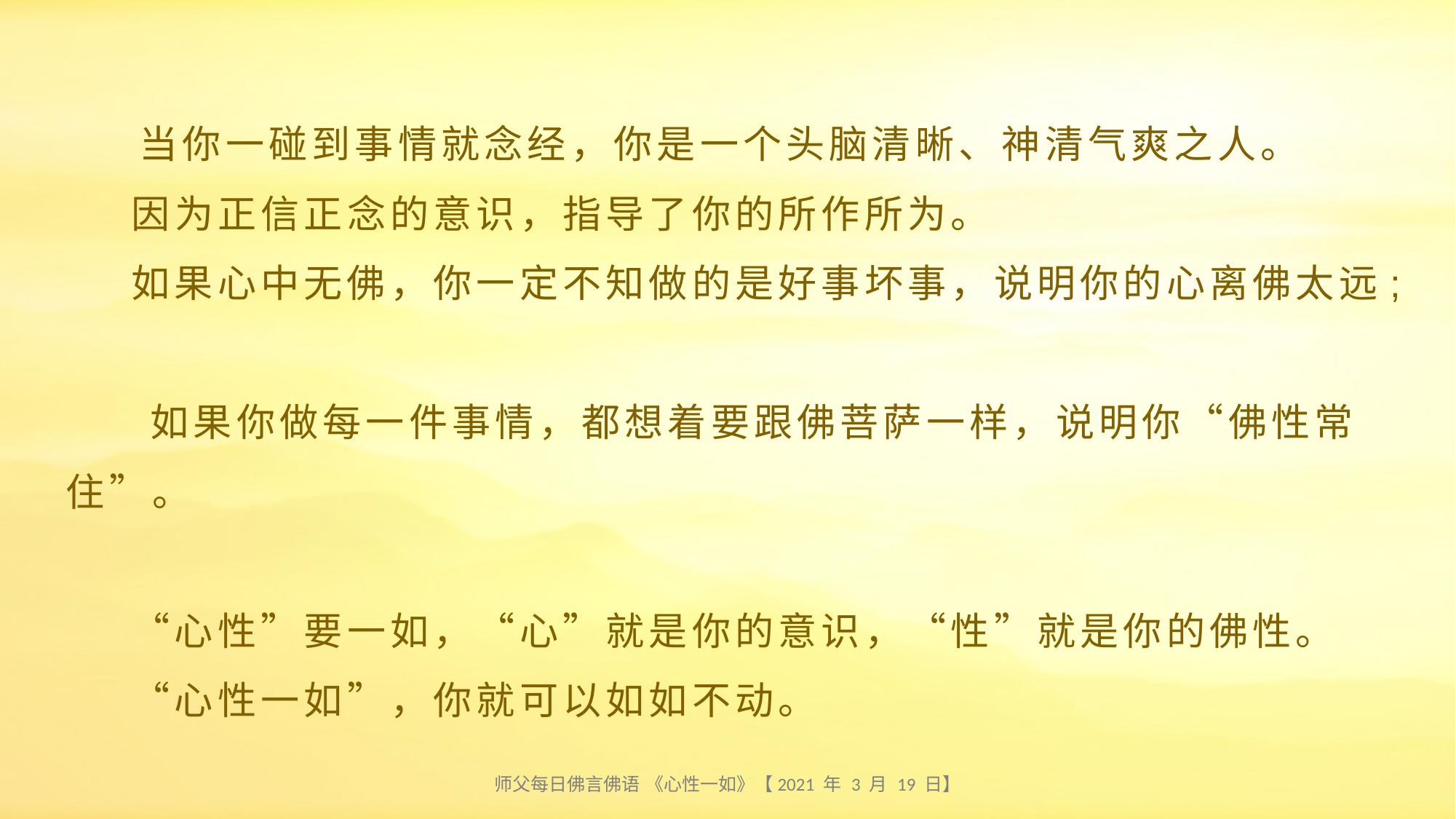

# 当你一碰到事情就念经，你是一个头脑清晰、神清气爽之人。 因为正信正念的意识，指导了你的所作所为。 如果心中无佛，你一定不知做的是好事坏事，说明你的心离佛太远; 如果你做每一件事情，都想着要跟佛菩萨一样，说明你“佛性常住”。 “心性”要一如，“心”就是你的意识，“性”就是你的佛性。 “心性一如”，你就可以如如不动。
师父每日佛言佛语 《心性一如》【2021 年 3 月 19 日】